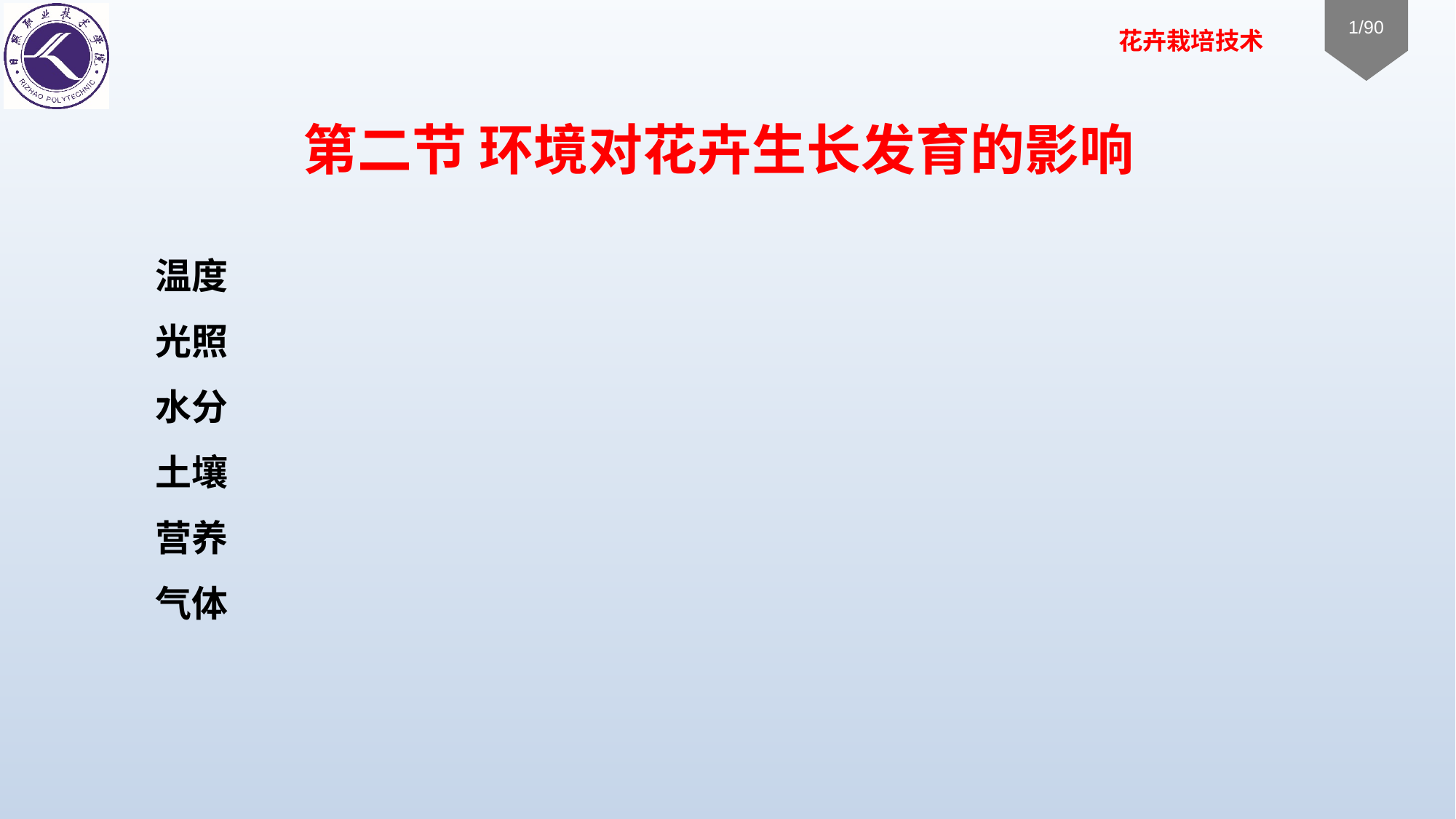

# 第二节 环境对花卉生长发育的影响
温度
光照
水分
土壤
营养
气体